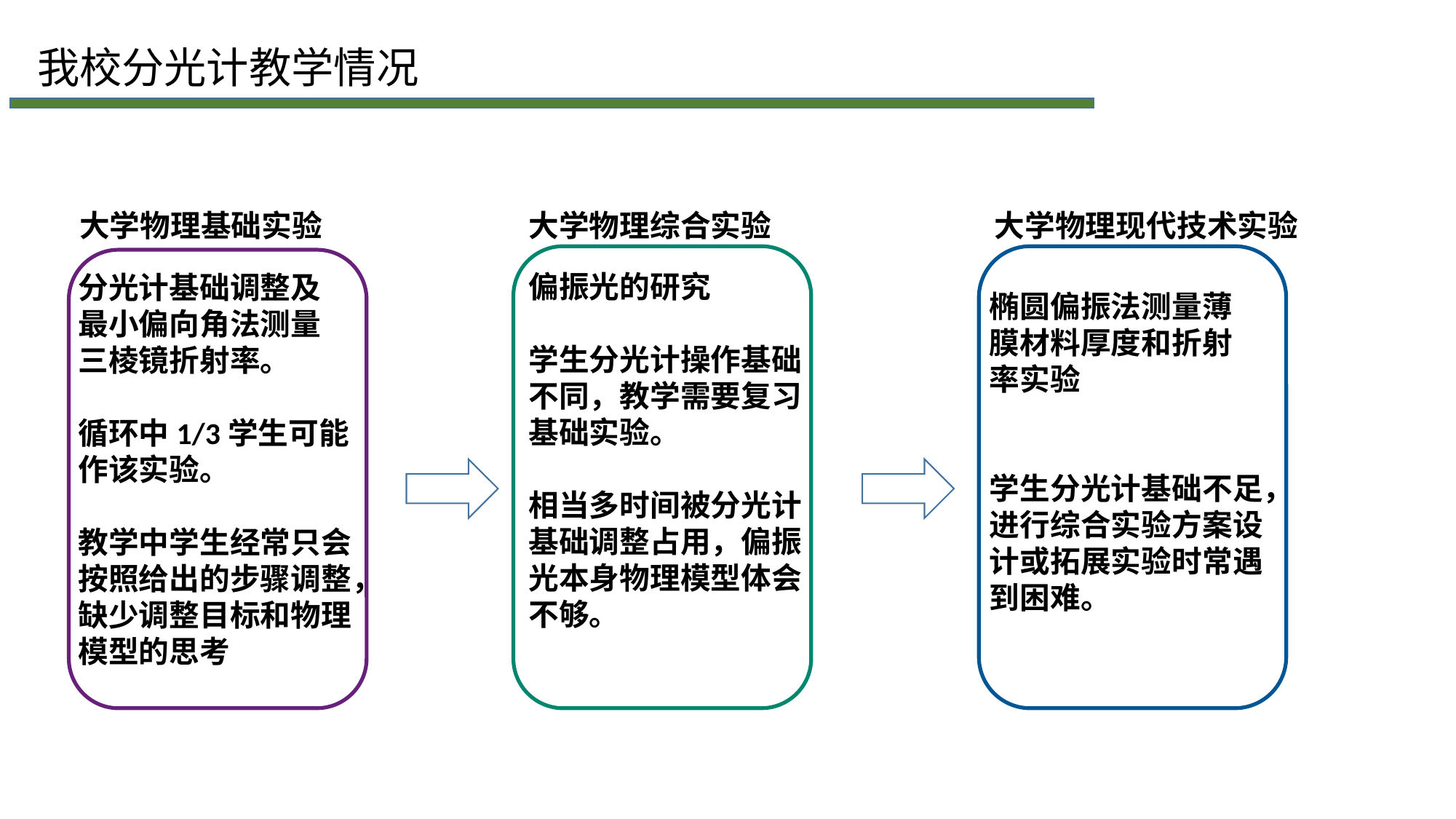

我校分光计教学情况

大学物理基础实验
分光计基础调整及
最小偏向角法测量
三棱镜折射率。

循环中1/3学生可能
作该实验。

教学中学生经常只会按照给出的步骤调整，缺少调整目标和物理模型的思考

大学物理综合实验
偏振光的研究

学生分光计操作基础
不同，教学需要复习
基础实验。

相当多时间被分光计
基础调整占用，偏振
光本身物理模型体会
不够。
大学物理现代技术实验
椭圆偏振法测量薄
膜材料厚度和折射
率实验

学生分光计基础不足，进行综合实验方案设
计或拓展实验时常遇
到困难。